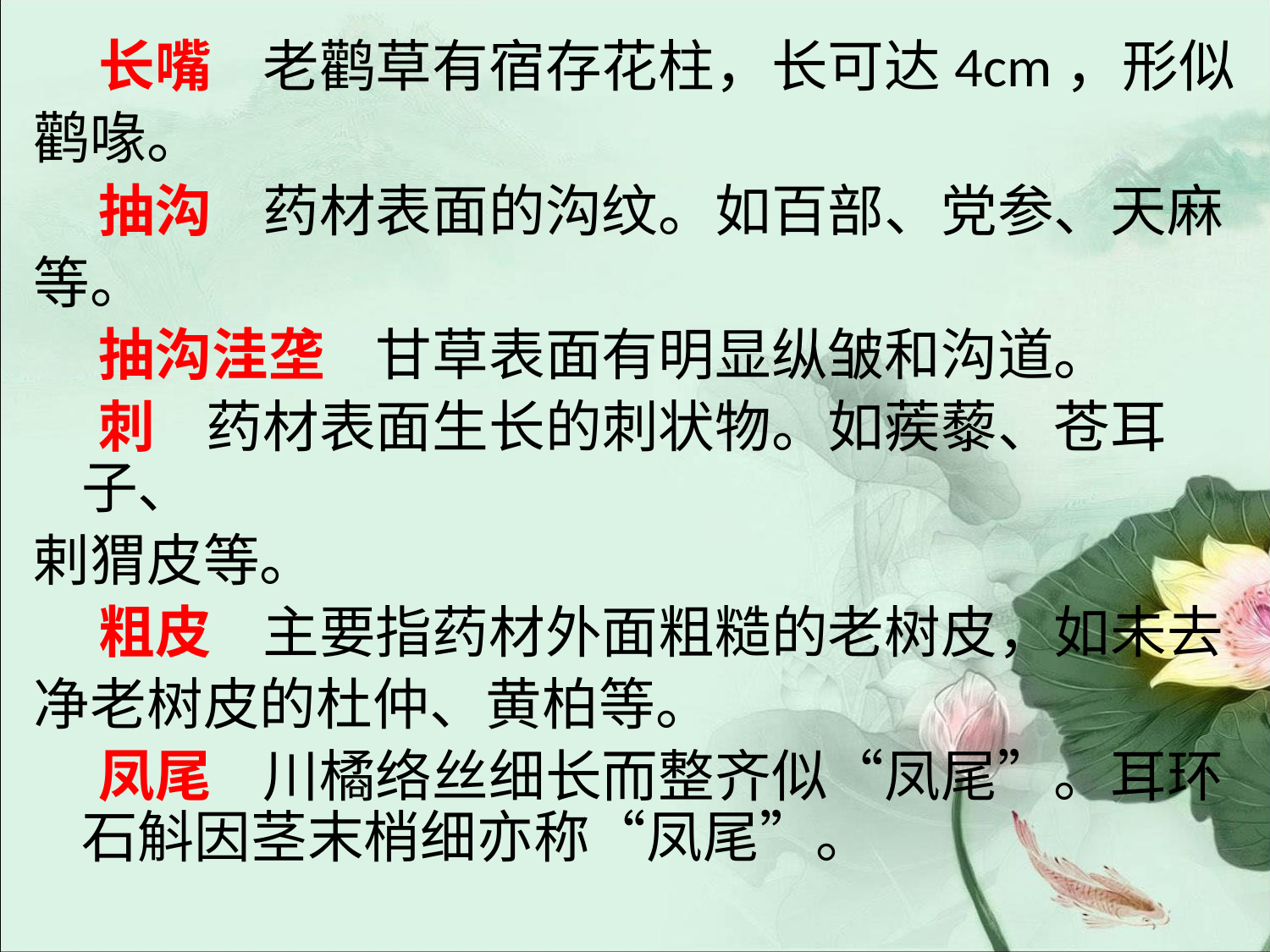

#
    长嘴    老鹳草有宿存花柱，长可达4cm，形似
鹳喙。
    抽沟    药材表面的沟纹。如百部、党参、天麻
等。
    抽沟洼垄    甘草表面有明显纵皱和沟道。
    刺    药材表面生长的刺状物。如蒺藜、苍耳子、
剌猬皮等。
    粗皮    主要指药材外面粗糙的老树皮，如未去
净老树皮的杜仲、黄柏等。
    凤尾    川橘络丝细长而整齐似“凤尾”。耳环石斛因茎末梢细亦称“凤尾”。